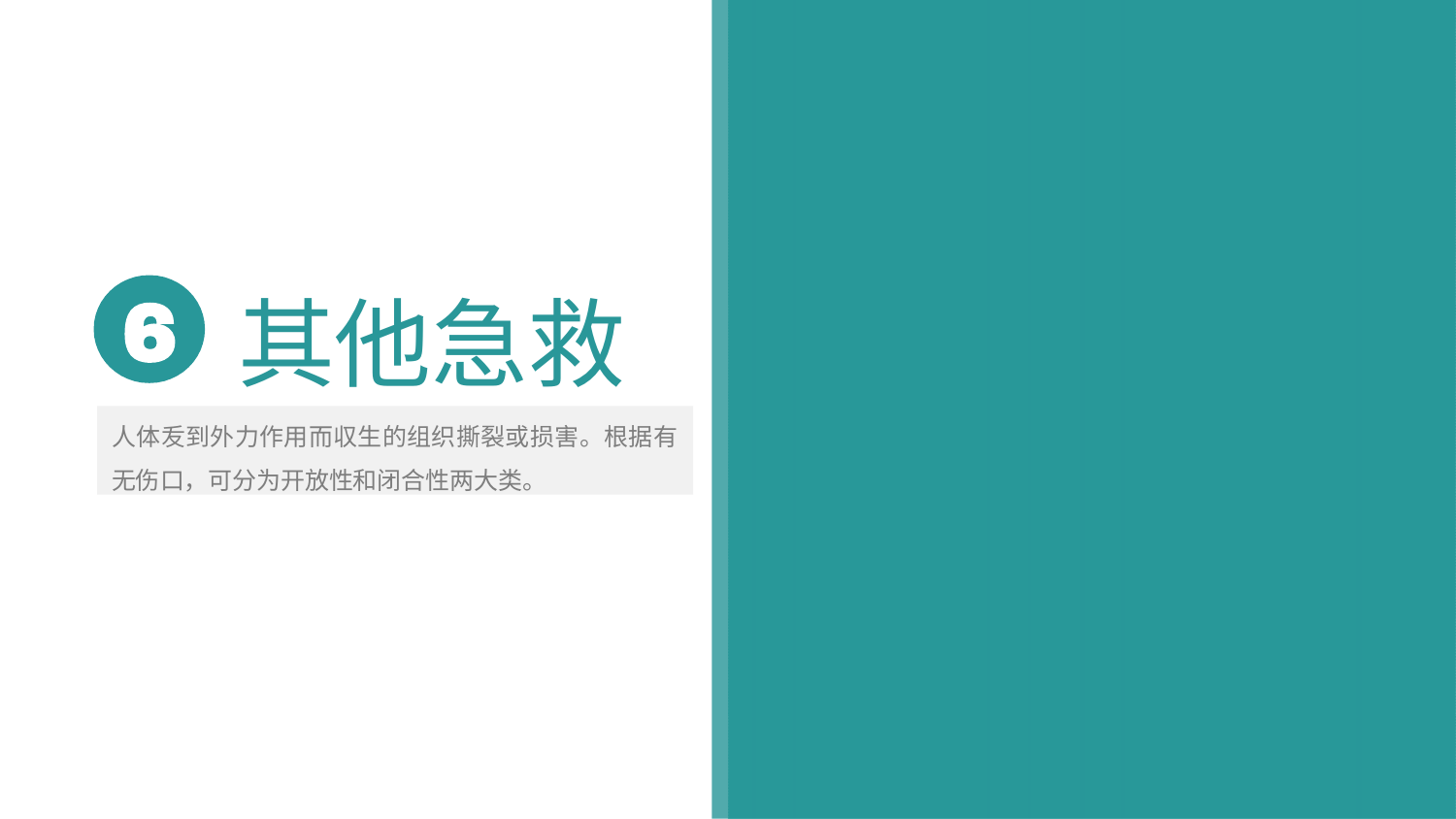

6
其他急救
人体叐到外力作用而収生的组织撕裂或损害。根据有
无伤口，可分为开放性和闭合性两大类。